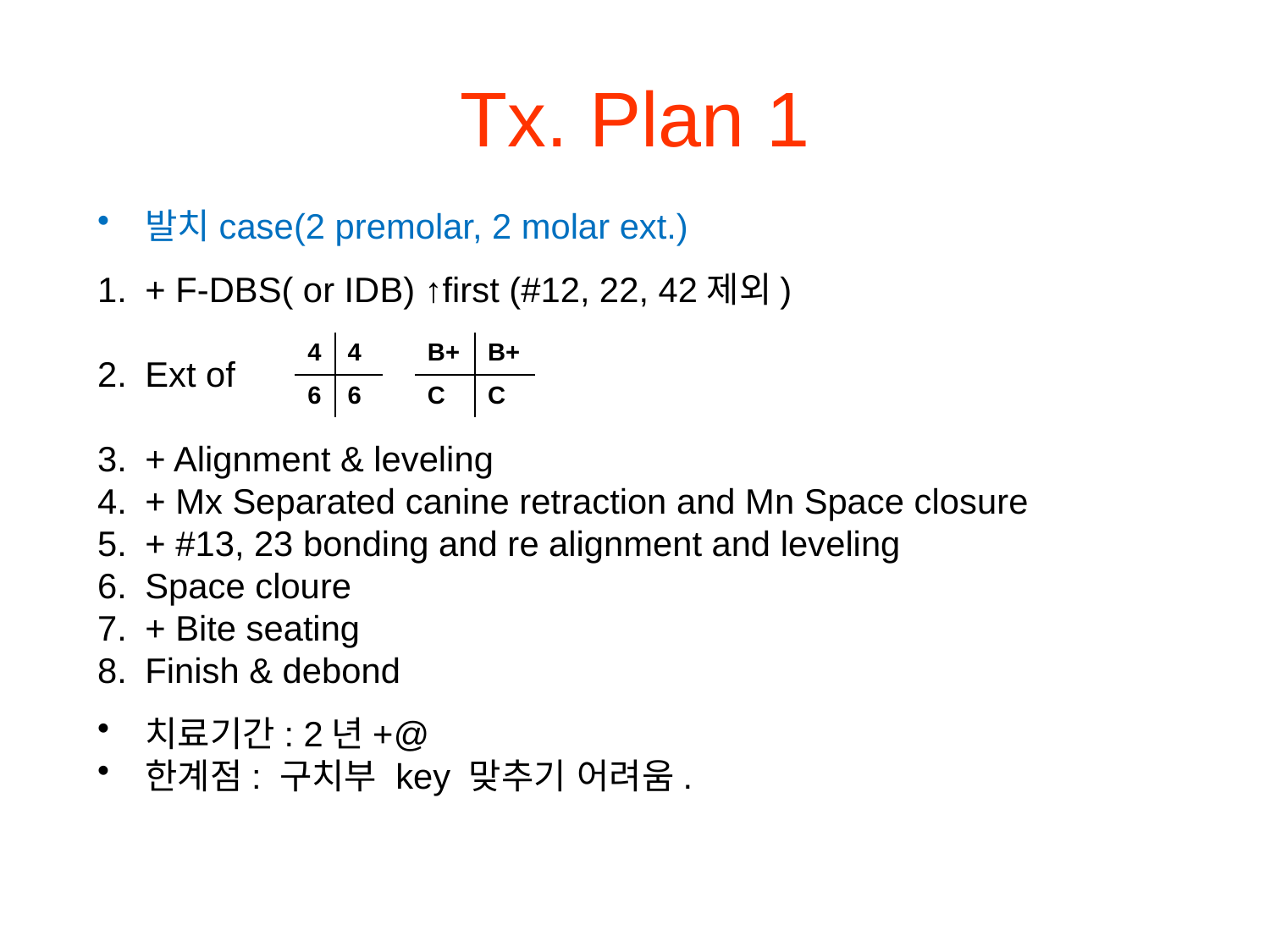

# Tx. Plan 1
발치case(2 premolar, 2 molar ext.)

+ F-DBS( or IDB) ↑first (#12, 22, 42제외)

Ext of            (        )

+ Alignment & leveling
+ Mx Separated canine retraction and Mn Space closure
+ #13, 23 bonding and re alignment and leveling
Space cloure
+ Bite seating
Finish & debond

치료기간: 2년+@
한계점: 구치부 key 맞추기 어려움.
| 4 | 4 |
| --- | --- |
| 6 | 6 |
| B+ | B+ |
| --- | --- |
| C | C |